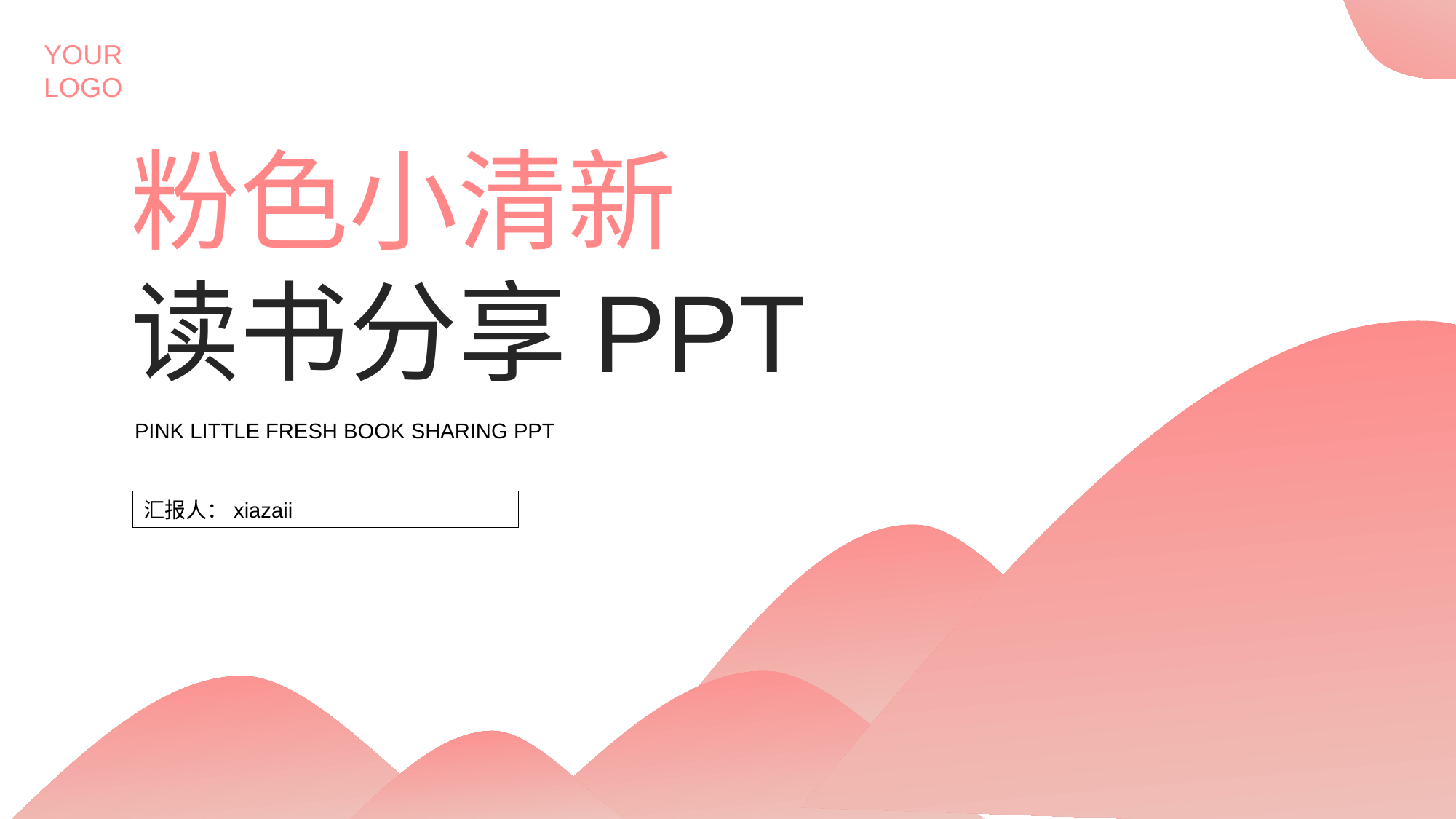

YOUR
LOGO
粉色小清新
读书分享PPT
PINK LITTLE FRESH BOOK SHARING PPT
汇报人：xiazaii